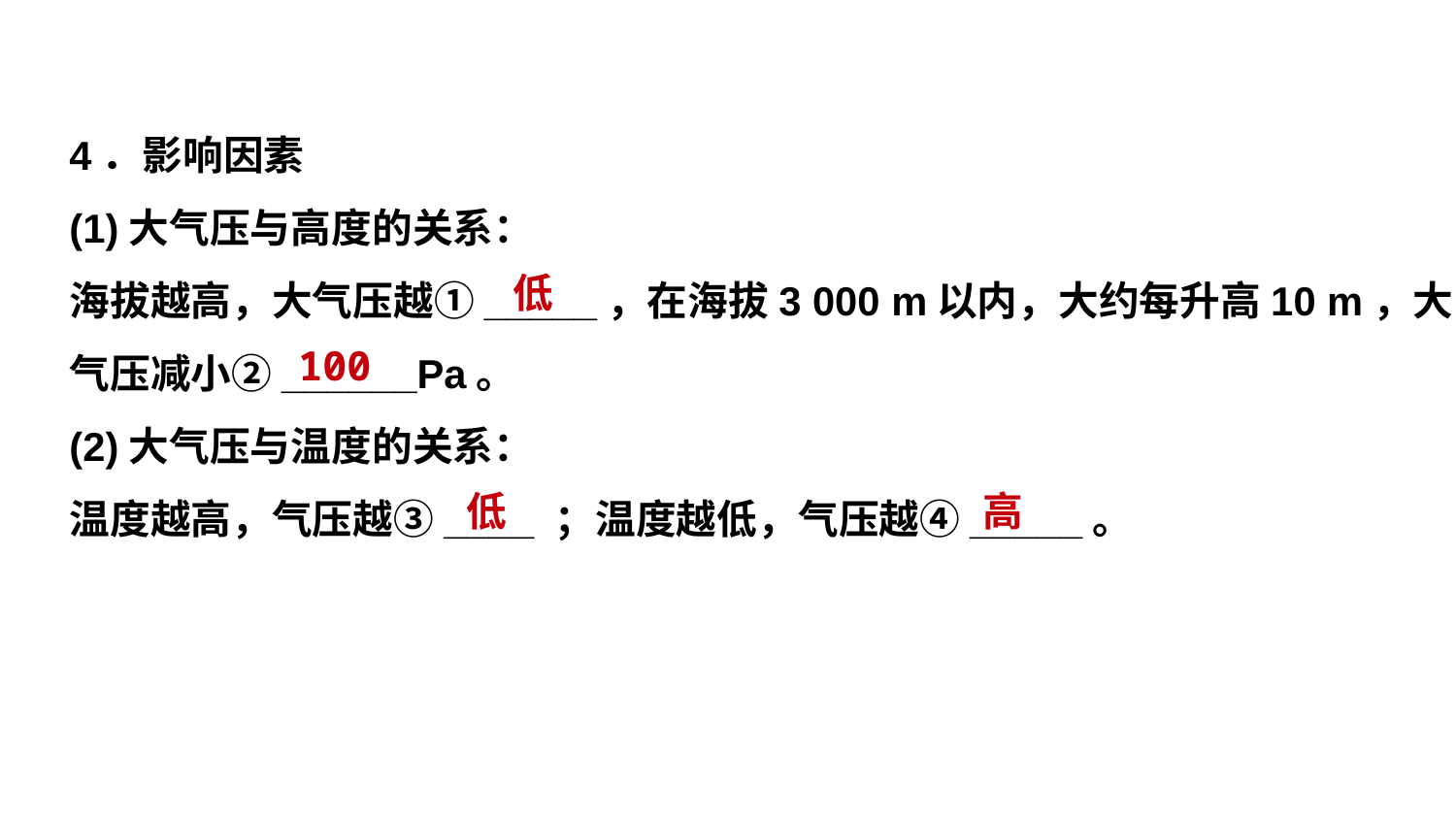

4．影响因素
(1)大气压与高度的关系：
海拔越高，大气压越①_____，在海拔3 000 m以内，大约每升高10 m，大
气压减小②______Pa。
(2)大气压与温度的关系：
温度越高，气压越③____ ；温度越低，气压越④_____。
 低
 100
 低
 高